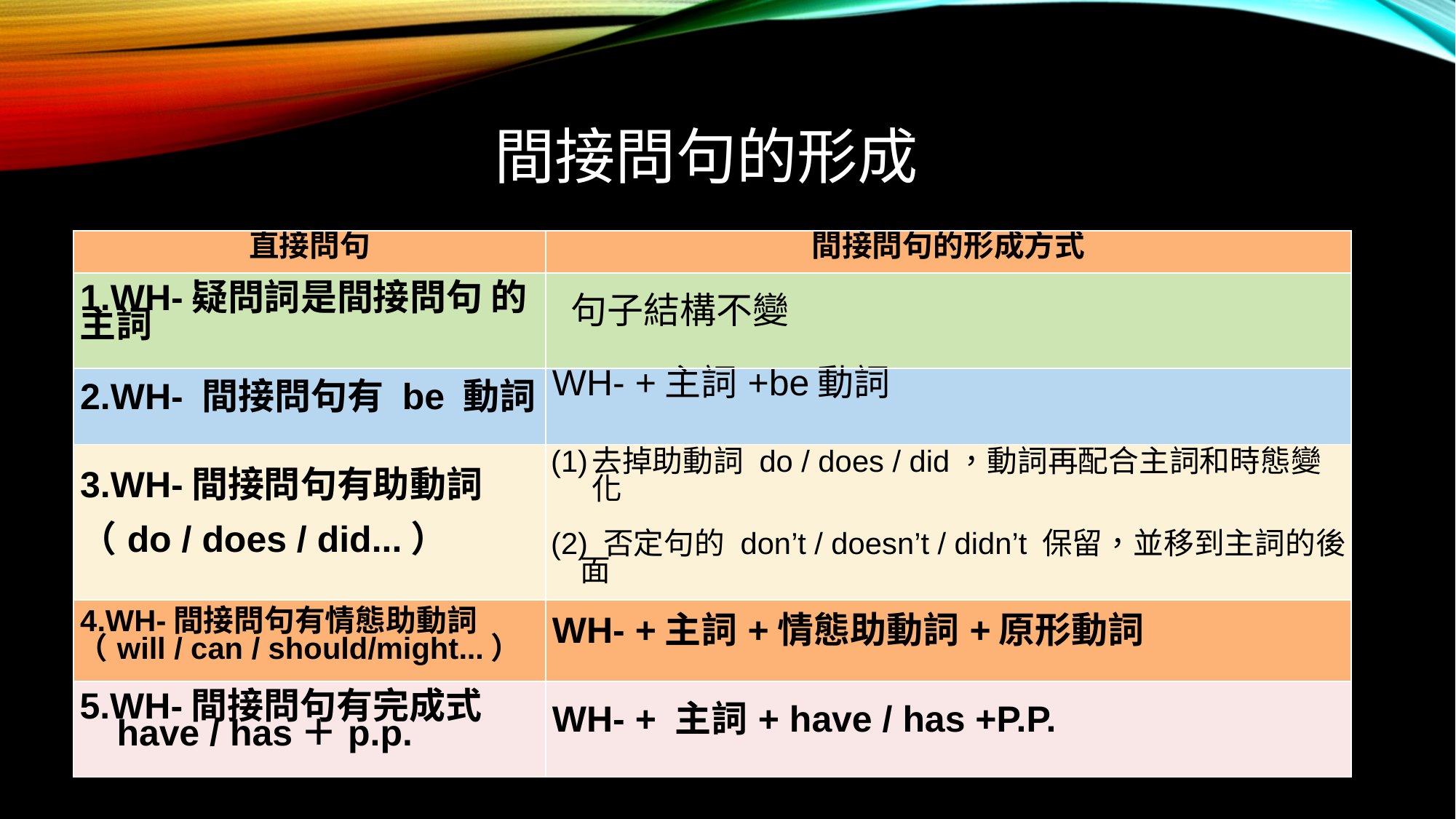

間接問句的形成
| 直接問句 | 間接問句的形成方式 |
| --- | --- |
| 1.WH-疑問詞是間接問句 的主詞 | 句子結構不變 |
| 2.WH- 間接問句有 be 動詞 | WH- +主詞+be動詞 |
| 3.WH-間接問句有助動詞 （do / does / did...） | 去掉助動詞 do / does / did，動詞再配合主詞和時態變化 (2) 否定句的 don’t / doesn’t / didn’t 保留，並移到主詞的後面 |
| 4.WH-間接問句有情態助動詞 （will / can / should/might...） | WH- +主詞+情態助動詞+原形動詞 |
| 5.WH-間接問句有完成式 have / has＋p.p. | WH- + 主詞+ have / has +P.P. |